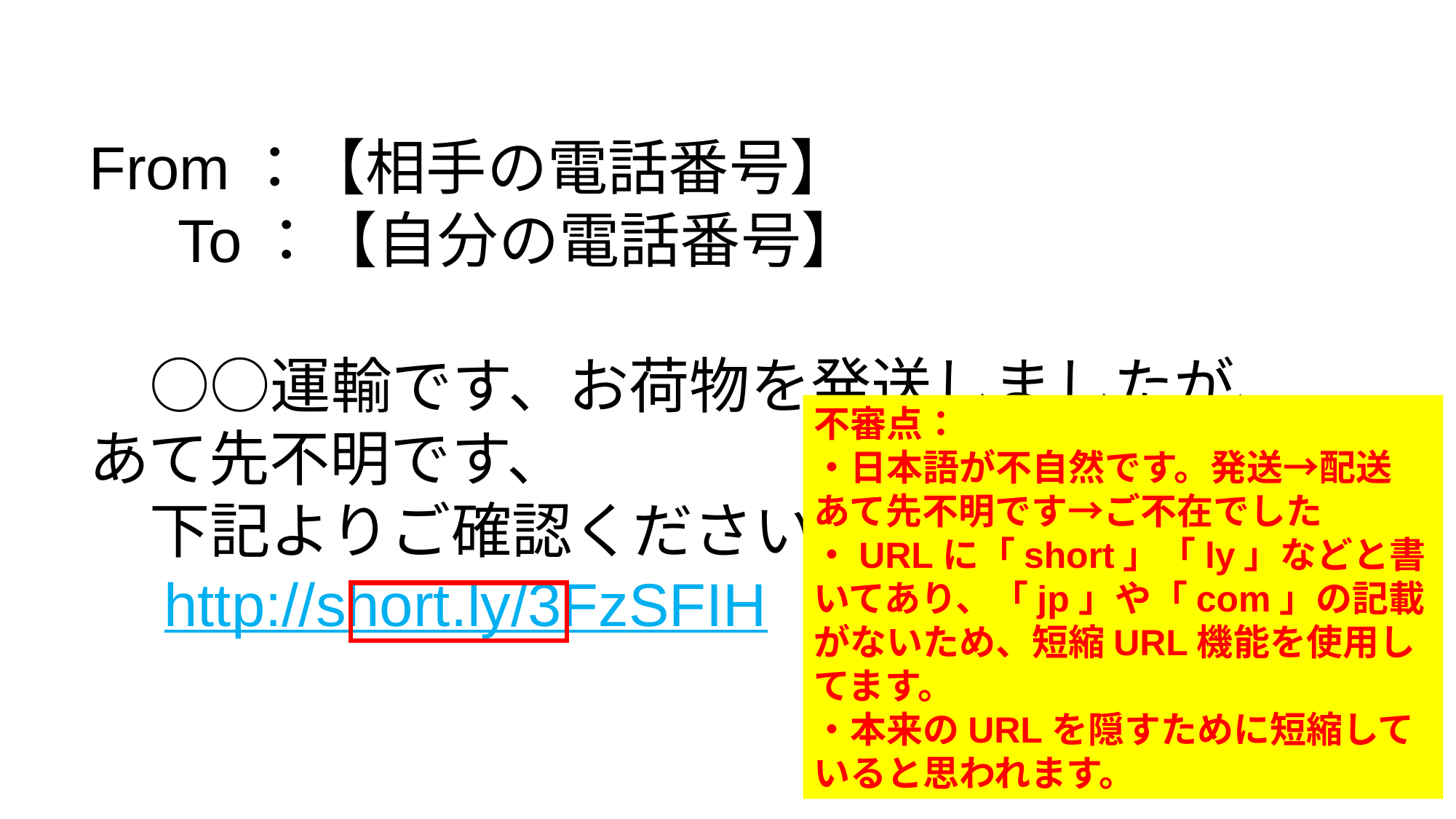

From：【相手の電話番号】
　 To：【自分の電話番号】

　○○運輸です、お荷物を発送しましたが、あて先不明です、
　下記よりご確認ください。
　http://short.ly/3FzSFIH
不審点：
・日本語が不自然です。発送→配送
あて先不明です→ご不在でした
・URLに「short」「ly」などと書いてあり、「jp」や「com」の記載がないため、短縮URL機能を使用してます。
・本来のURLを隠すために短縮していると思われます。